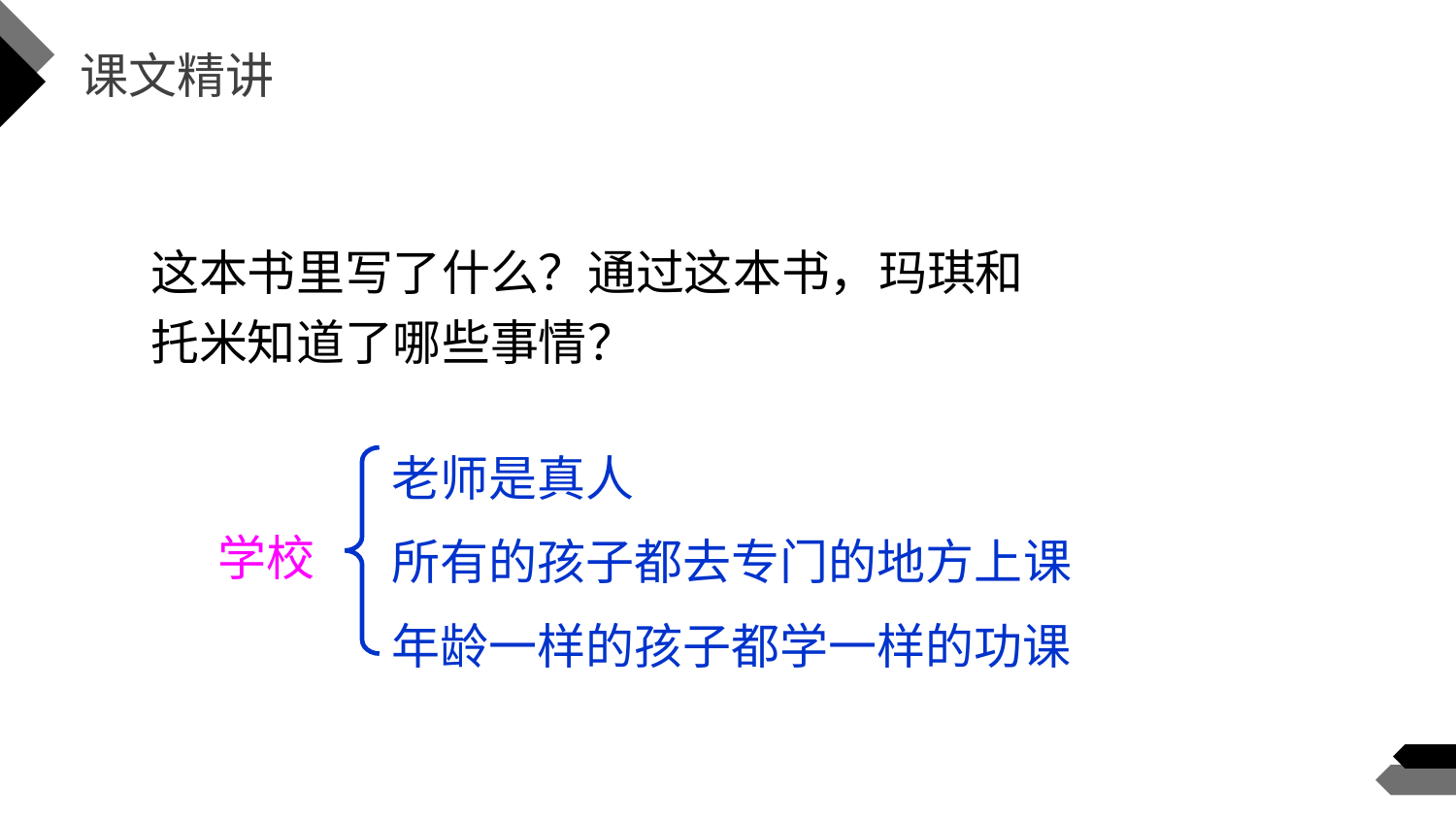

课文精讲
这本书里写了什么？通过这本书，玛琪和托米知道了哪些事情？
老师是真人

学校
所有的孩子都去专门的地方上课
年龄一样的孩子都学一样的功课